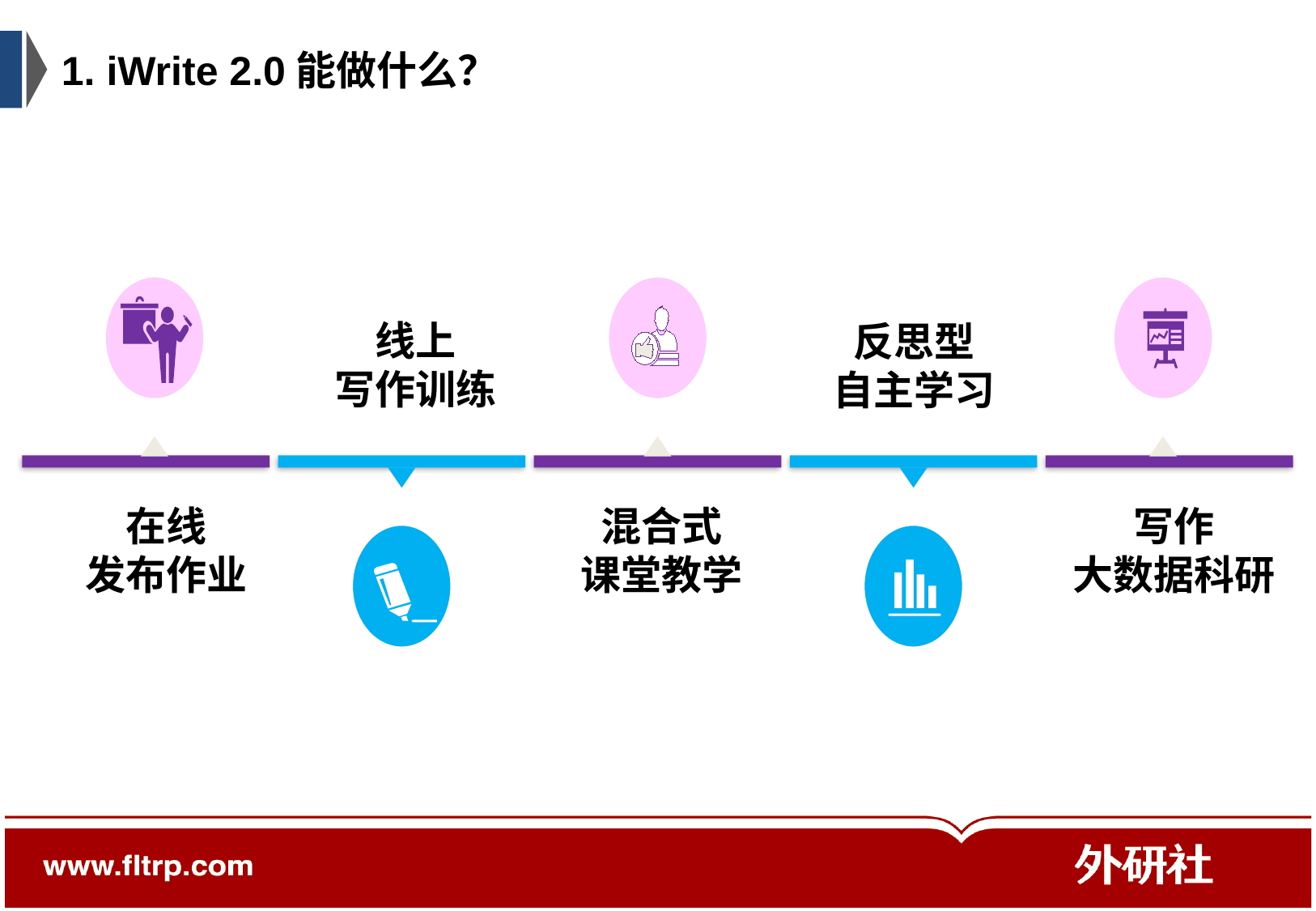

1. iWrite 2.0能做什么？

线上
写作训练
反思型
自主学习

在线
发布作业
混合式
课堂教学
写作
大数据科研